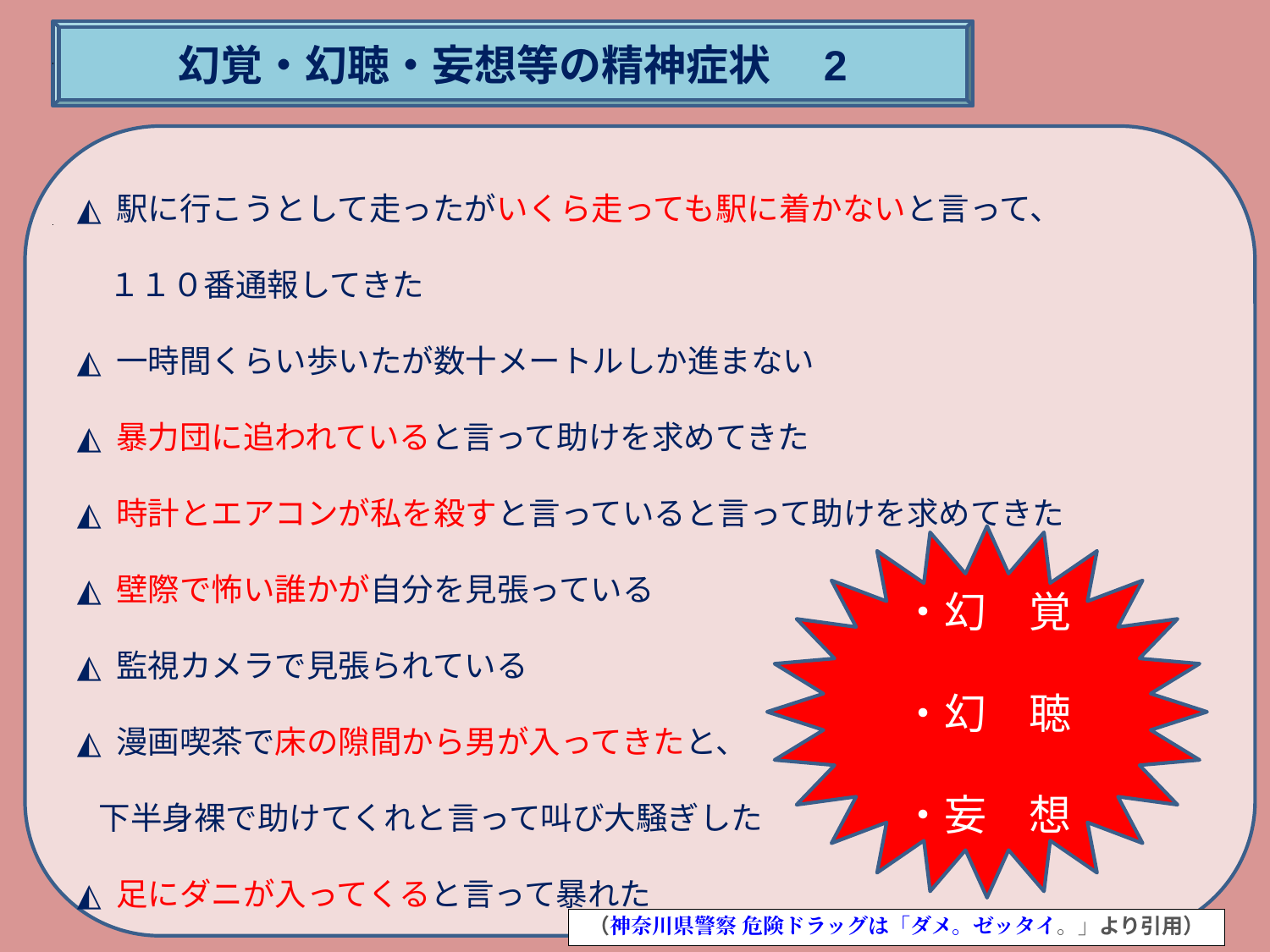

幻覚・幻聴・妄想等の精神症状　2

◭ 駅に行こうとして走ったがいくら走っても駅に着かないと言って、
　１１０番通報してきた
◭ 一時間くらい歩いたが数十メートルしか進まない
◭ 暴力団に追われていると言って助けを求めてきた
◭ 時計とエアコンが私を殺すと言っていると言って助けを求めてきた
◭ 壁際で怖い誰かが自分を見張っている
◭ 監視カメラで見張られている
◭ 漫画喫茶で床の隙間から男が入ってきたと、
  下半身裸で助けてくれと言って叫び大騒ぎした
◭ 足にダニが入ってくると言って暴れた

・幻　覚

・幻　聴

・妄　想
（神奈川県警察 危険ドラッグは「ダメ。ゼッタイ。」より引用）